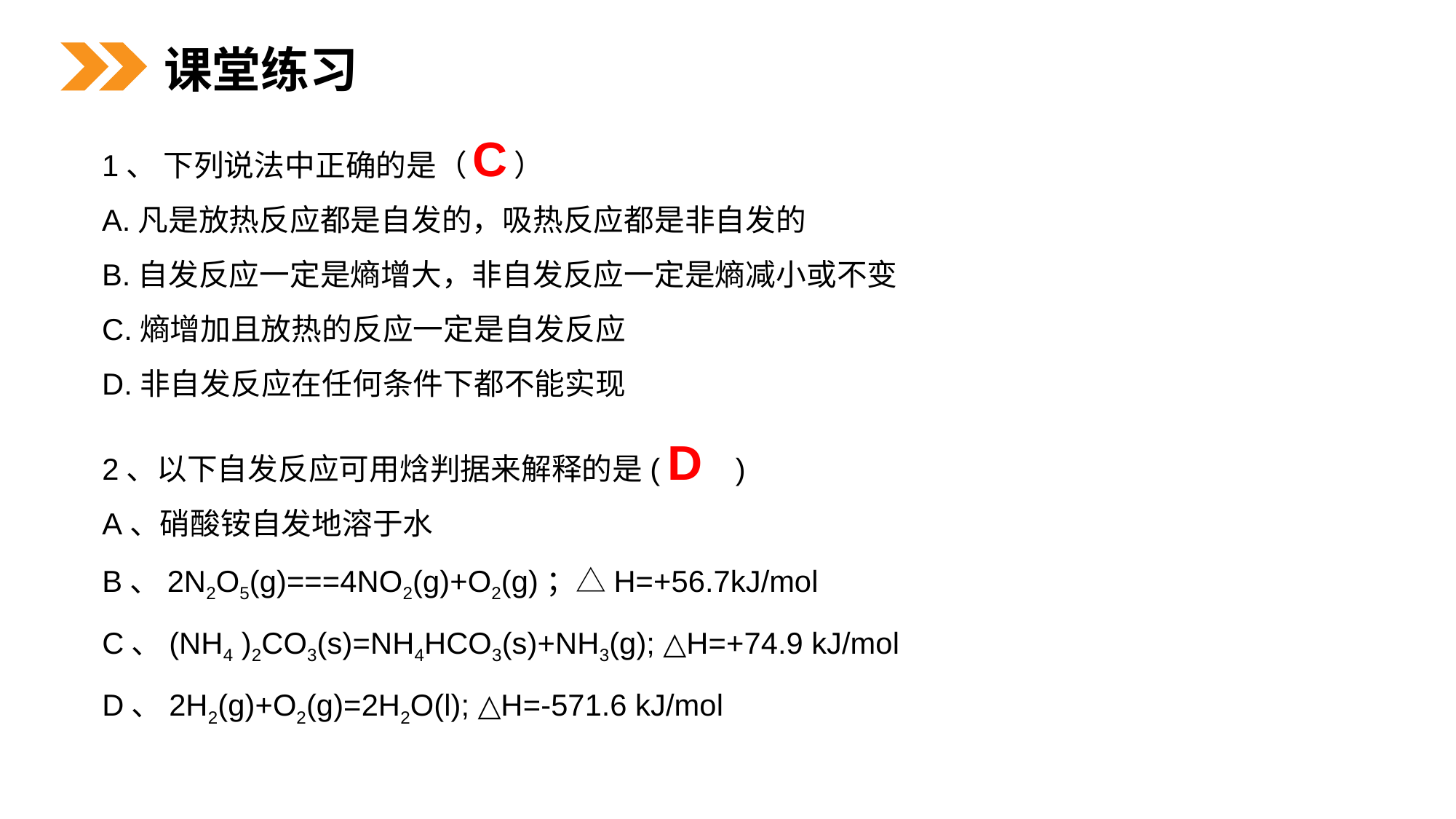

课堂练习
1、 下列说法中正确的是（       ）
A.凡是放热反应都是自发的，吸热反应都是非自发的
B.自发反应一定是熵增大，非自发反应一定是熵减小或不变
C.熵增加且放热的反应一定是自发反应
D.非自发反应在任何条件下都不能实现
C
2、以下自发反应可用焓判据来解释的是(         )
A、硝酸铵自发地溶于水
B、2N2O5(g)===4NO2(g)+O2(g)；△H=+56.7kJ/mol
C、(NH4 )2CO3(s)=NH4HCO3(s)+NH3(g); △H=+74.9 kJ/mol
D、2H2(g)+O2(g)=2H2O(l); △H=-571.6 kJ/mol
D